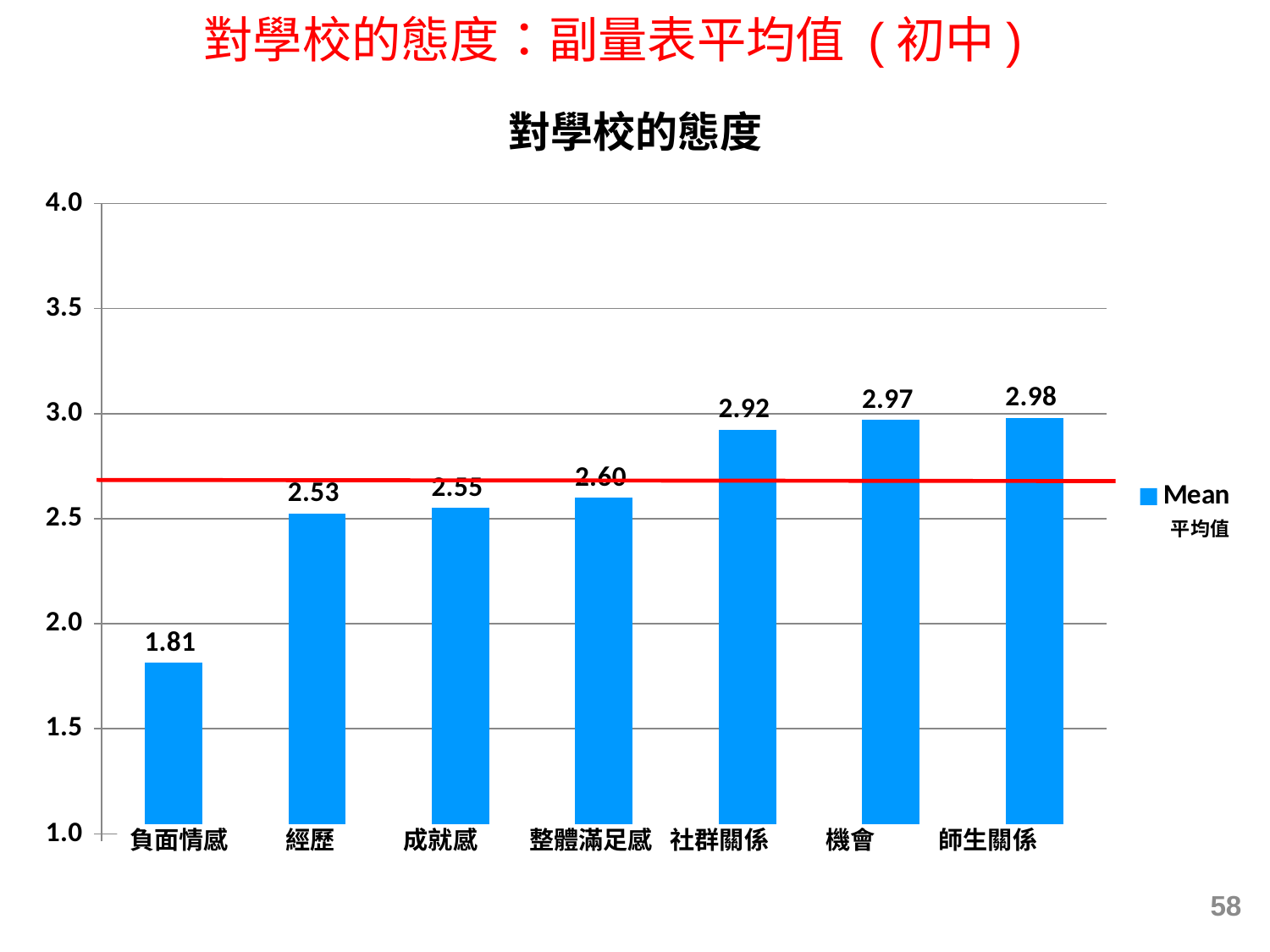

對學校的態度：副量表平均值 (初中)

### Chart: 對學校的態度

| Category | Mean |
|---|---|
| Negative Affect | 1.8133247577322562 |
| Experience | 2.5254351987890136 |
| Achievement | 2.5514095835065143 |
| General Satisfaction | 2.5997666668100288 |
| Social Integration | 2.9242442152358157 |
| Opportunity | 2.9692758903534777 |
| Teacher Student Relationship | 2.9808151131504768 |
負面情感          經歷            成就感         整體滿足感   社群關係          機會           師生關係

58